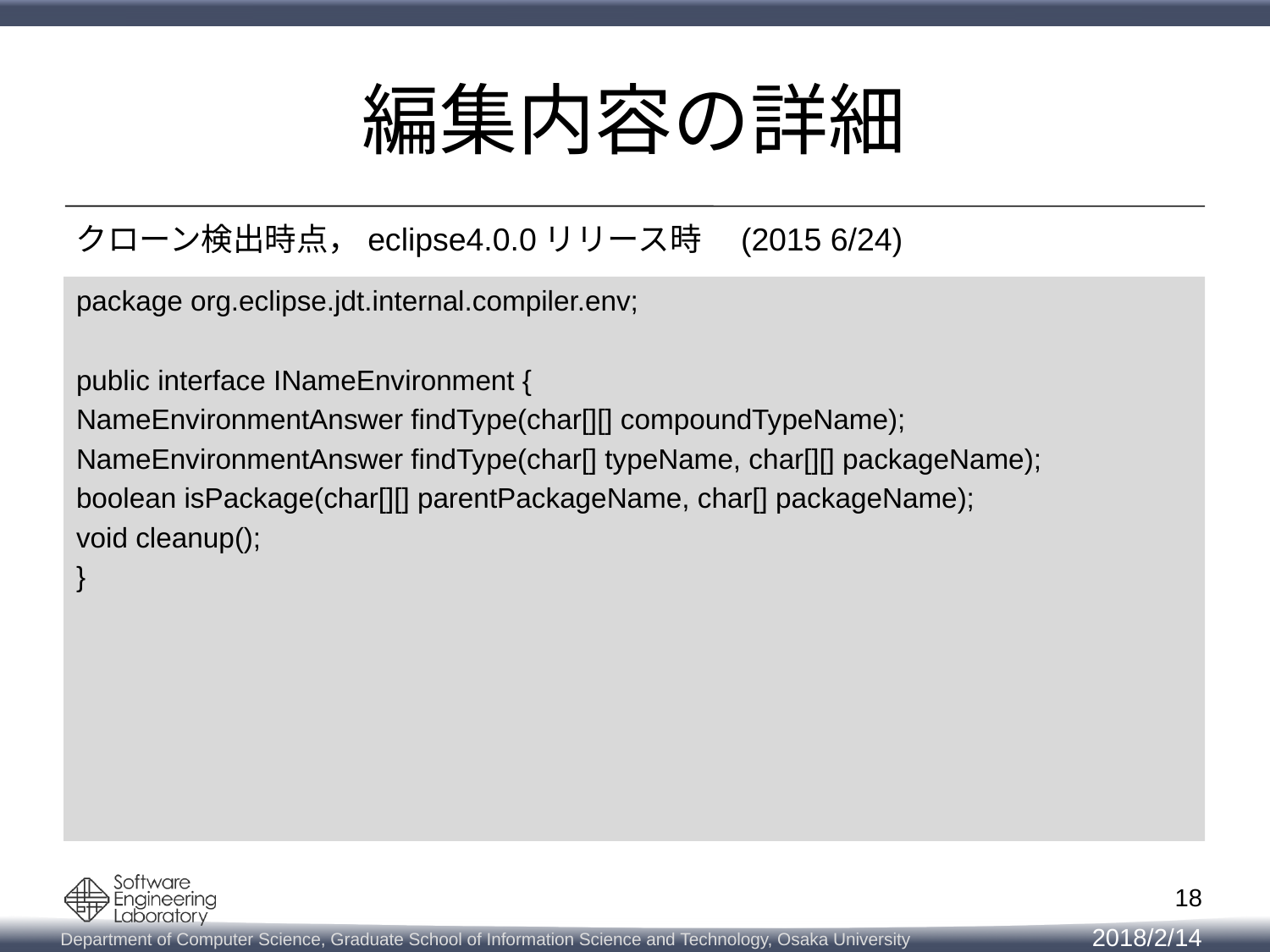

# 編集内容の詳細
クローン検出時点，eclipse4.0.0リリース時　(2015 6/24)
package org.eclipse.jdt.internal.compiler.env;

public interface INameEnvironment {
NameEnvironmentAnswer findType(char[][] compoundTypeName);
NameEnvironmentAnswer findType(char[] typeName, char[][] packageName);
boolean isPackage(char[][] parentPackageName, char[] packageName);
void cleanup();
}

18
2018/2/14